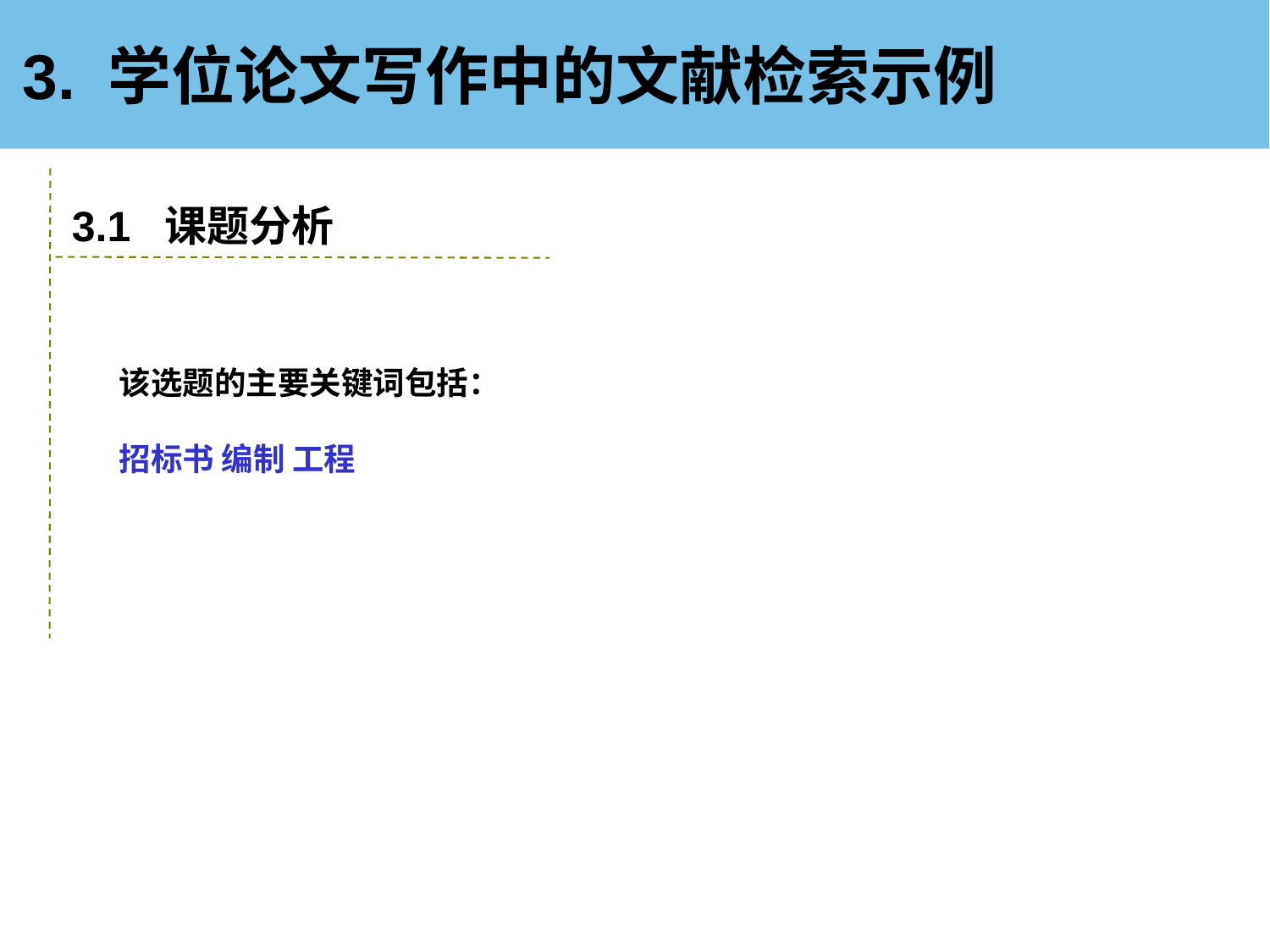

3. 学位论文写作中的文献检索示例
3.1  课题分析

该选题的主要关键词包括：
招标书 编制 工程